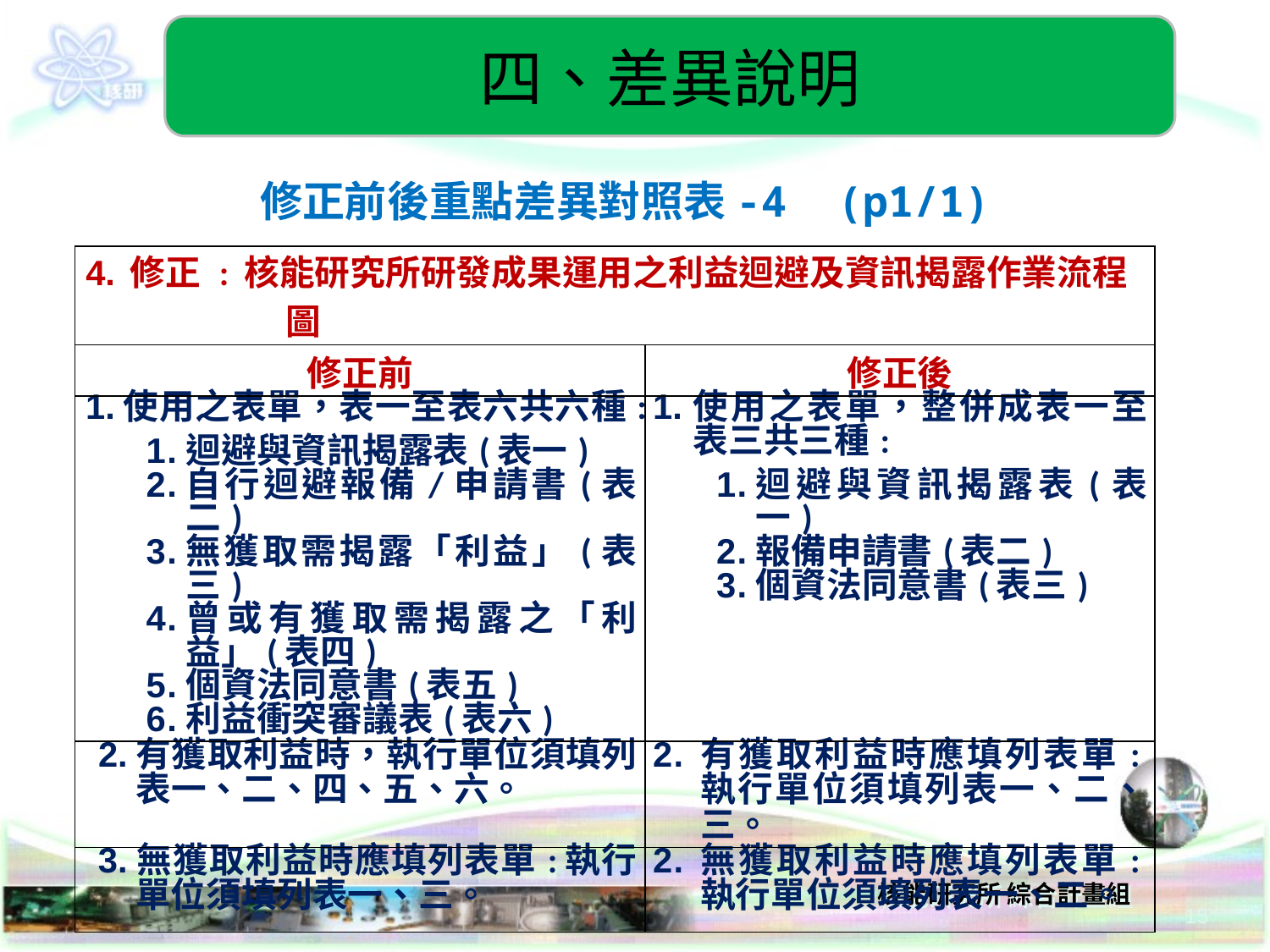

四、差異說明
修正前後重點差異對照表-4  (p1/1)
| 4. 修正 : 核能研究所研發成果運用之利益迴避及資訊揭露作業流程圖 |  |
| --- | --- |
| 修正前 | 修正後 |
| 1.使用之表單，表一至表六共六種: 迴避與資訊揭露表(表一) 自行迴避報備/申請書(表二) 無獲取需揭露「利益」(表三) 曾或有獲取需揭露之「利益」(表四) 個資法同意書(表五) 利益衝突審議表(表六) | 1.使用之表單，整併成表一至表三共三種: 迴避與資訊揭露表(表一) 報備申請書(表二) 個資法同意書(表三) |
| 2.有獲取利益時，執行單位須填列表一、二、四、五、六。 | 有獲取利益時應填列表單:執行單位須填列表一、二、三。 |
| 3.無獲取利益時應填列表單:執行單位須填列表一、三。 | 無獲取利益時應填列表單:執行單位須填列表一、二。 |
15